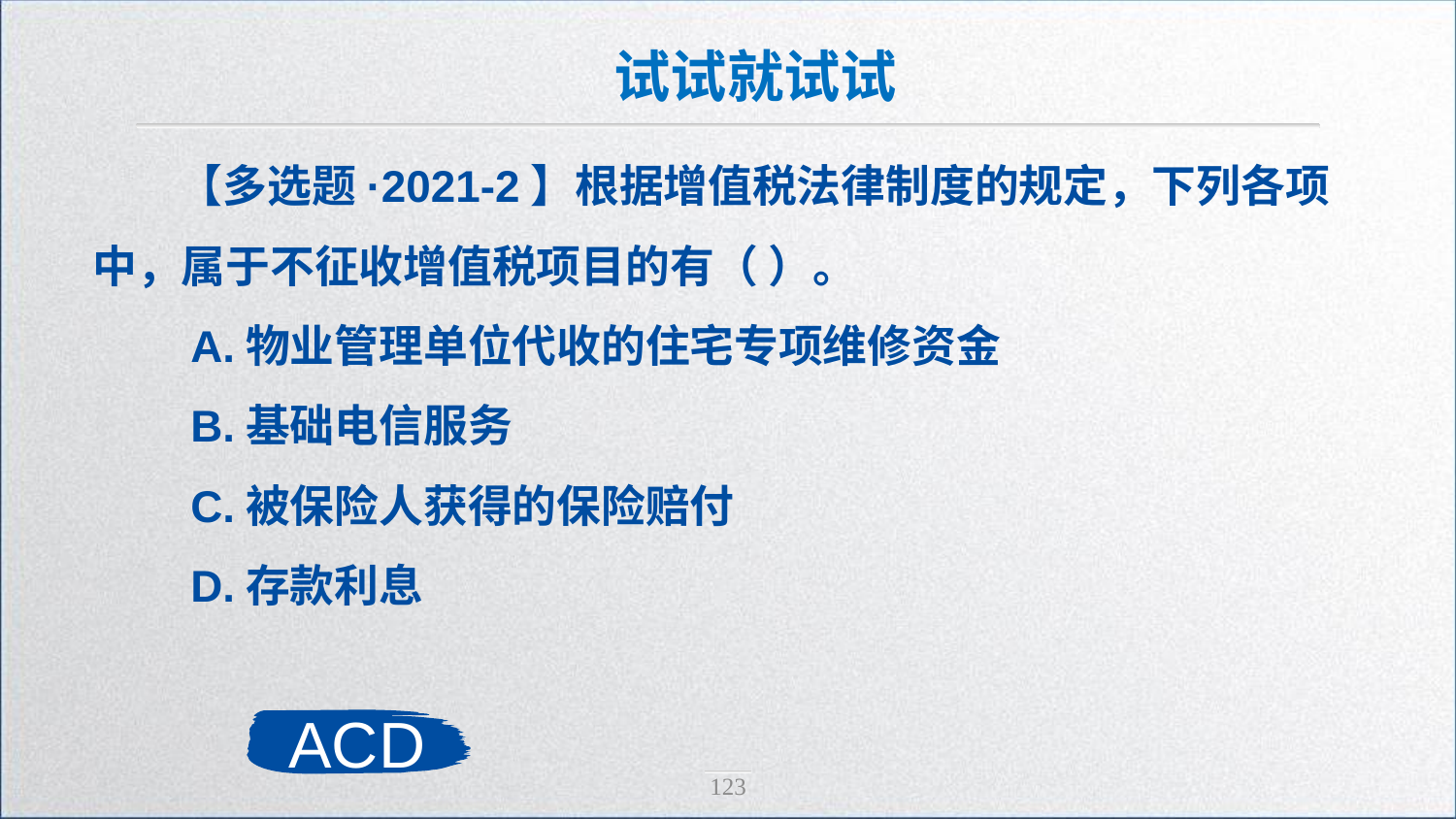

试试就试试
【多选题·2021-2】根据增值税法律制度的规定，下列各项中，属于不征收增值税项目的有（ ）。
 A.物业管理单位代收的住宅专项维修资金
 B.基础电信服务
 C.被保险人获得的保险赔付
 D.存款利息
ACD

123